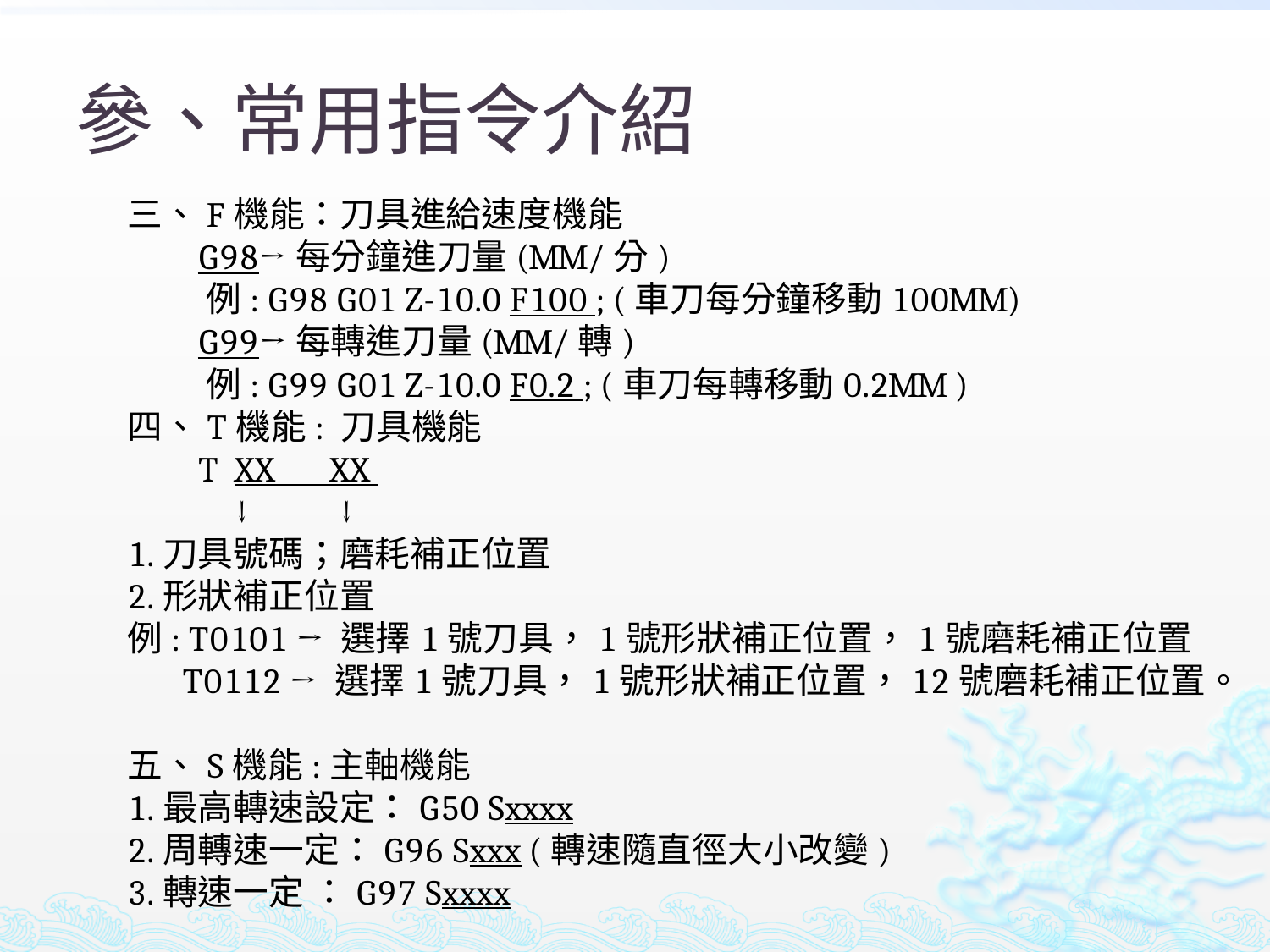

# 參、常用指令介紹
三、F機能：刀具進給速度機能
         G98→每分鐘進刀量(MM/分)
         例: G98 G01 Z-10.0 F100 ; (車刀每分鐘移動100MM)
         G99→每轉進刀量(MM/轉)
         例: G99 G01 Z-10.0 F0.2 ; (車刀每轉移動0.2MM )
四、T機能: 刀具機能
         T  XX       XX
              ↓            ↓
1.刀具號碼；磨耗補正位置
2.形狀補正位置
例: T0101 → 選擇1號刀具，1號形狀補正位置，1號磨耗補正位置
       T0112 → 選擇1號刀具，1號形狀補正位置，12號磨耗補正位置。
五、S機能:主軸機能
1.最高轉速設定：G50 Sxxxx
2.周轉速一定：G96 Sxxx (轉速隨直徑大小改變)
3.轉速一定 ：G97 Sxxxx